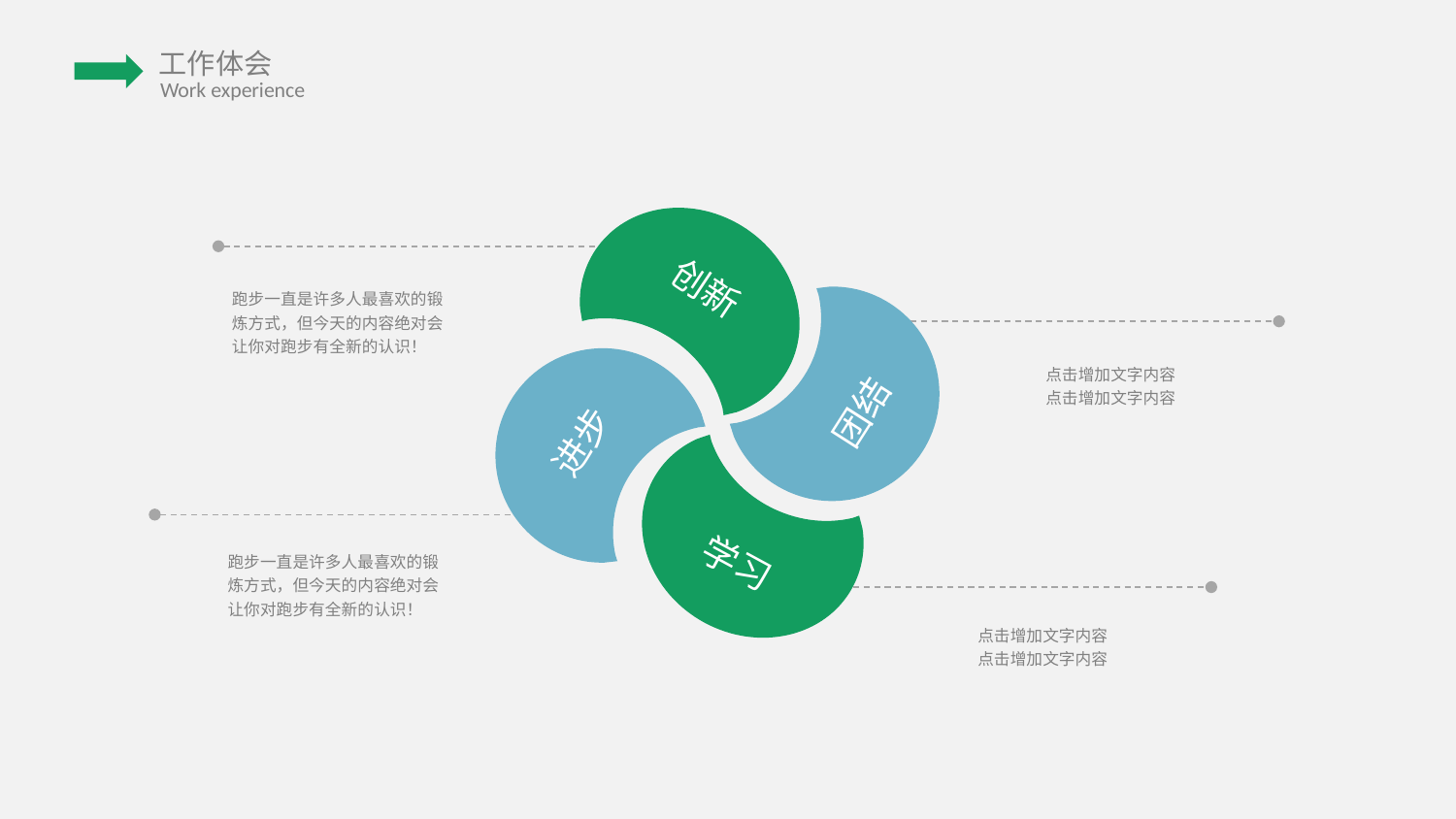

创新
团结
进步
学习
跑步一直是许多人最喜欢的锻炼方式，但今天的内容绝对会让你对跑步有全新的认识！
点击增加文字内容
点击增加文字内容
跑步一直是许多人最喜欢的锻炼方式，但今天的内容绝对会让你对跑步有全新的认识！
点击增加文字内容
点击增加文字内容